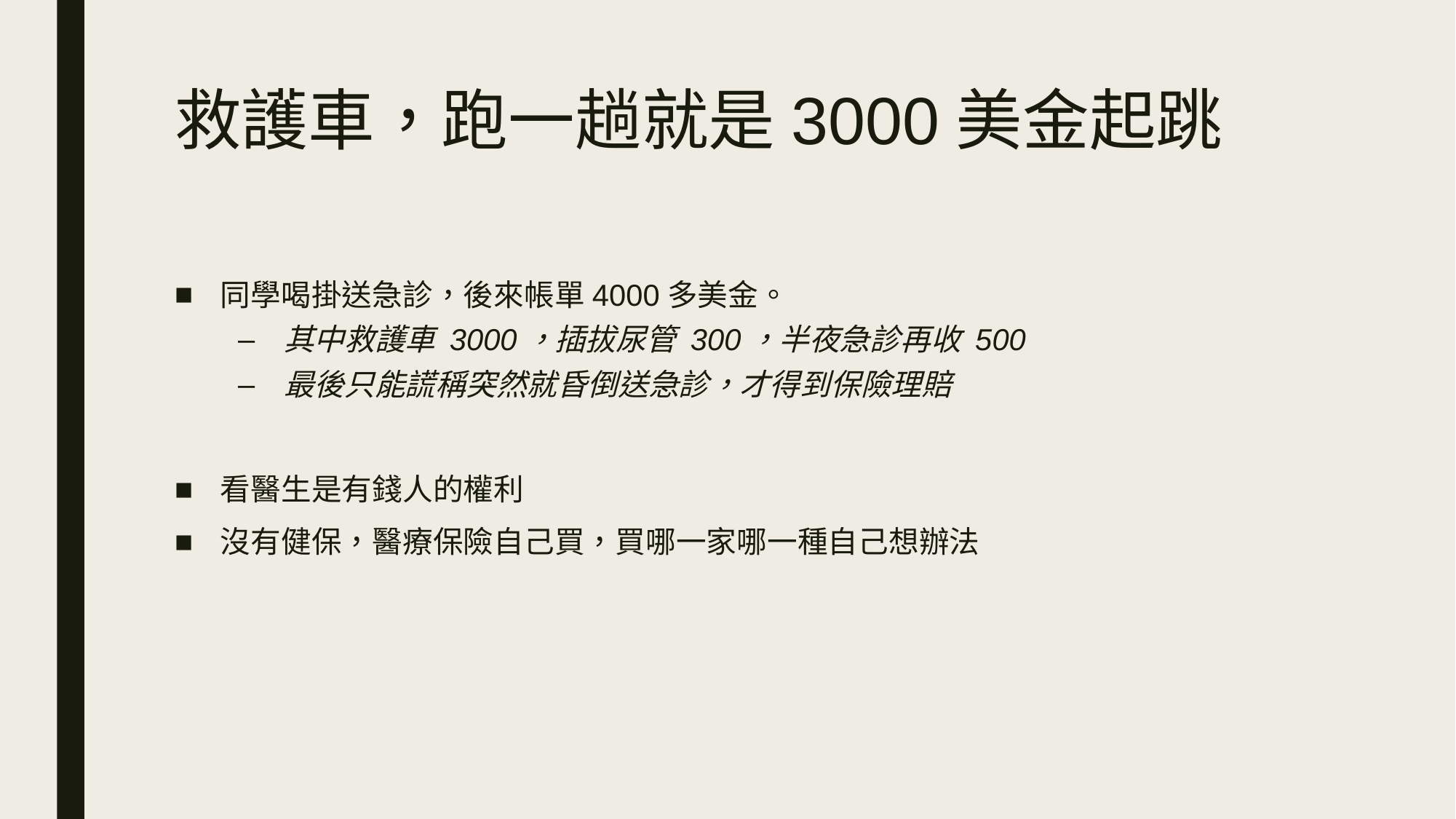

# 救護車，跑一趟就是3000美金起跳
同學喝掛送急診，後來帳單4000多美金。
其中救護車 3000，插拔尿管 300，半夜急診再收 500
最後只能謊稱突然就昏倒送急診，才得到保險理賠

看醫生是有錢人的權利
沒有健保，醫療保險自己買，買哪一家哪一種自己想辦法